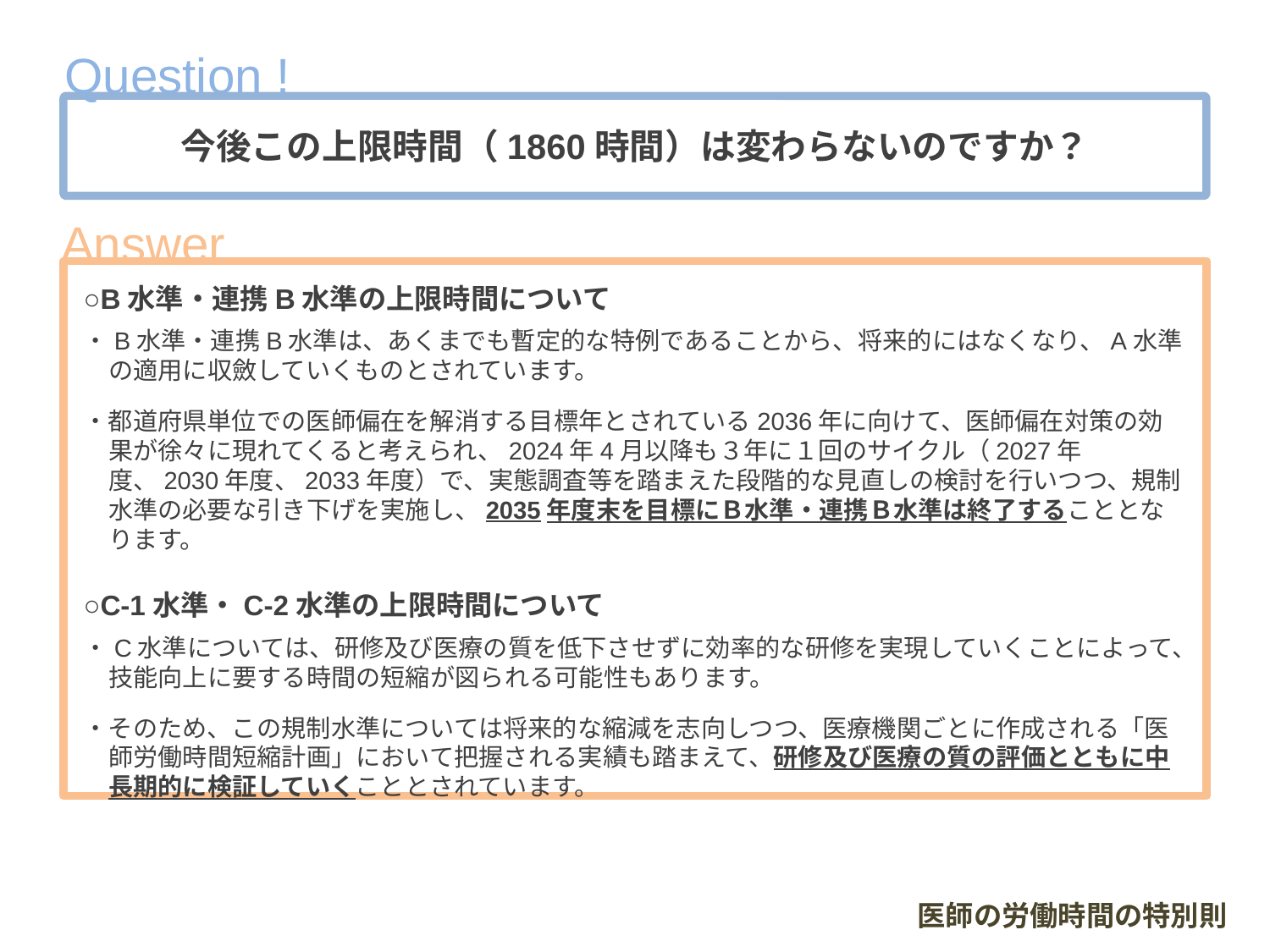

Question !
今後この上限時間（1860時間）は変わらないのですか？
Answer
○B水準・連携B水準の上限時間について
・B水準・連携B水準は、あくまでも暫定的な特例であることから、将来的にはなくなり、A水準の適用に収斂していくものとされています。
・都道府県単位での医師偏在を解消する目標年とされている2036年に向けて、医師偏在対策の効果が徐々に現れてくると考えられ、2024年4月以降も３年に１回のサイクル（2027年度、2030年度、2033年度）で、実態調査等を踏まえた段階的な見直しの検討を行いつつ、規制水準の必要な引き下げを実施し、2035年度末を目標にＢ水準・連携Ｂ水準は終了することとなります。

○C-1水準・C-2水準の上限時間について
・C水準については、研修及び医療の質を低下させずに効率的な研修を実現していくことによって、技能向上に要する時間の短縮が図られる可能性もあります。
・そのため、この規制水準については将来的な縮減を志向しつつ、医療機関ごとに作成される「医師労働時間短縮計画」において把握される実績も踏まえて、研修及び医療の質の評価とともに中長期的に検証していくこととされています。
医師の労働時間の特別則